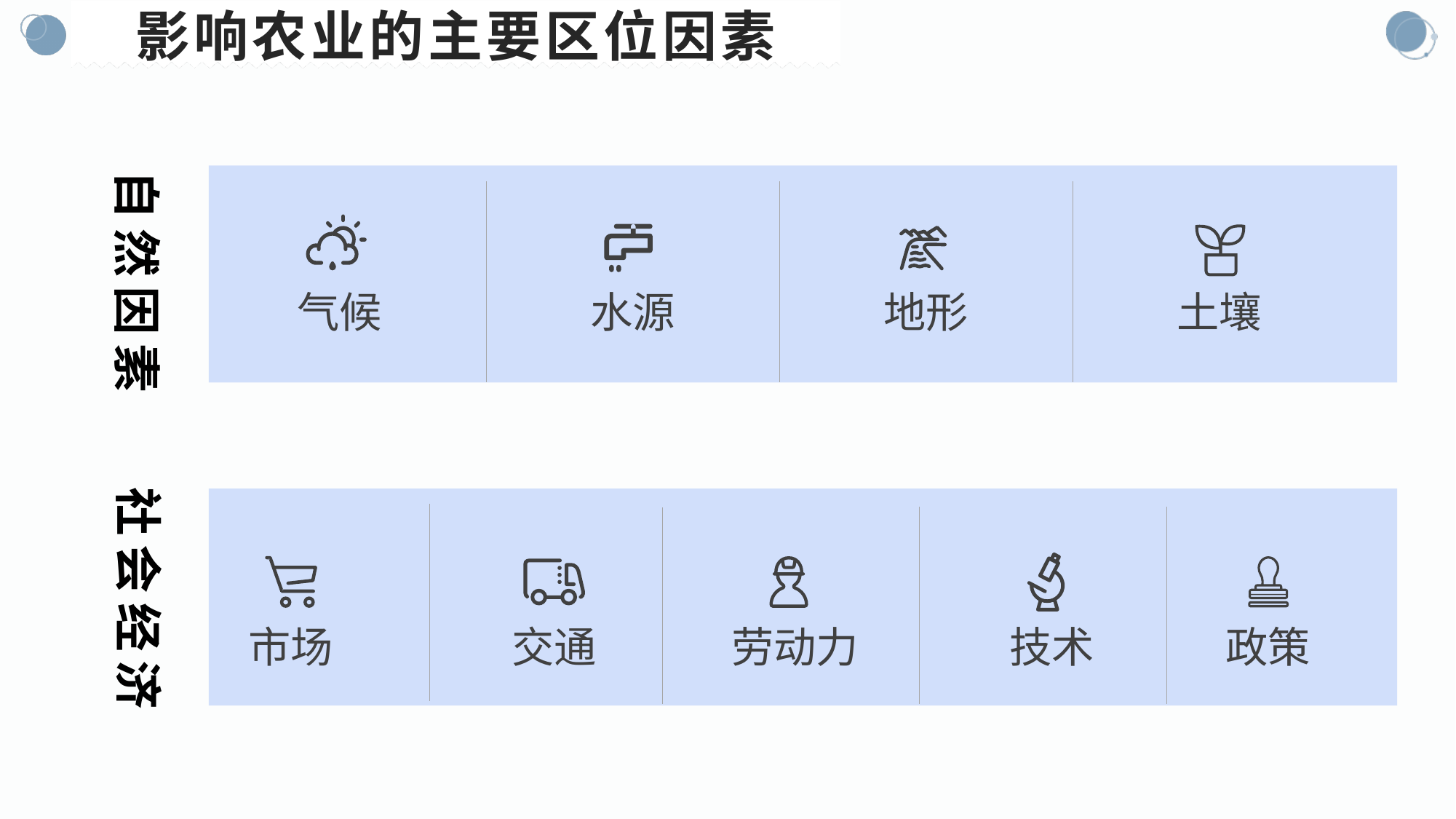

# 影响农业的主要区位因素
自然因素

气候

土壤

水源

地形
社会经济

市场
交通
劳动力
技术
政策